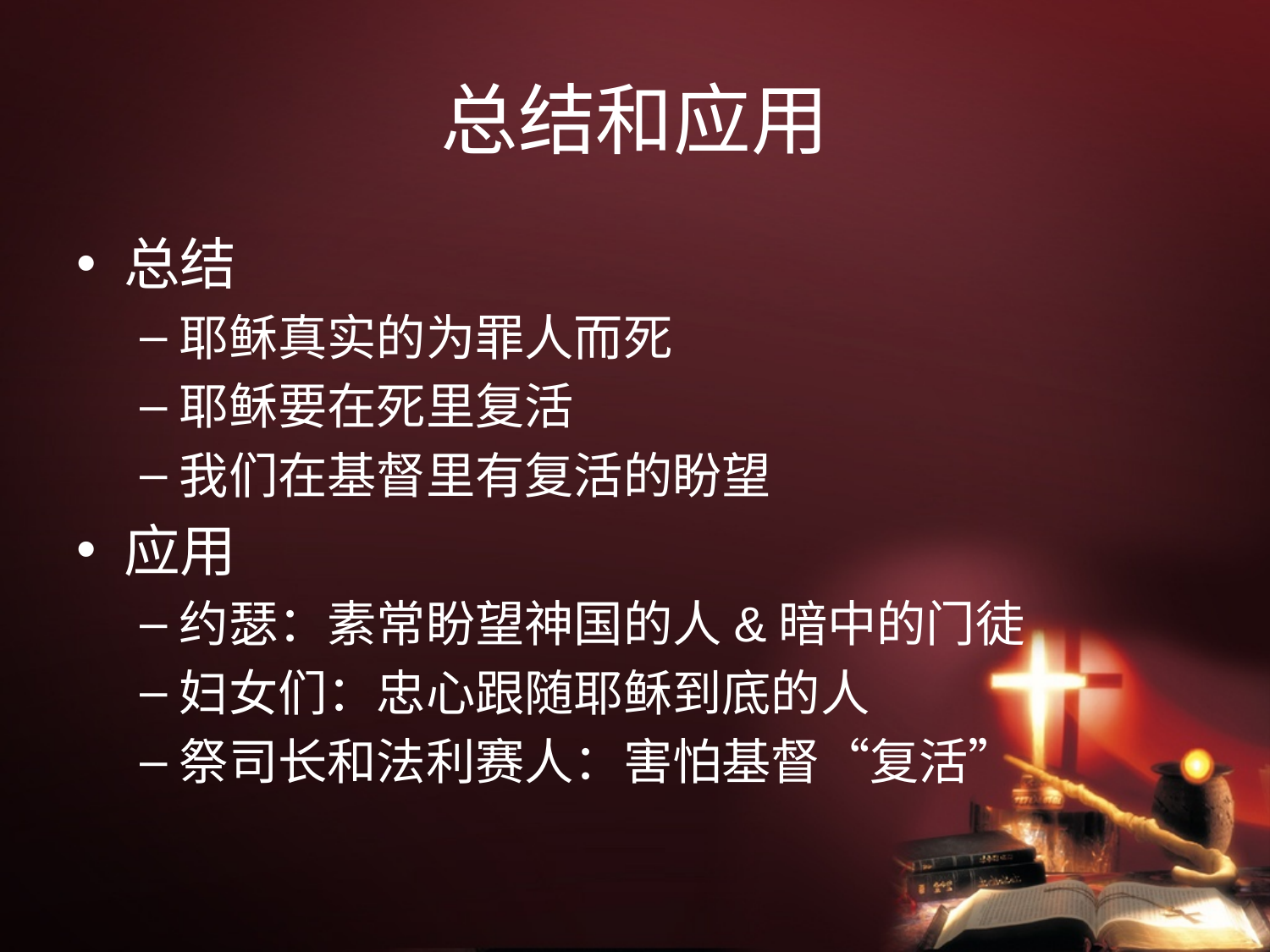

# 总结和应用
总结
耶稣真实的为罪人而死
耶稣要在死里复活
我们在基督里有复活的盼望
应用
约瑟：素常盼望神国的人&暗中的门徒
妇女们：忠心跟随耶稣到底的人
祭司长和法利赛人：害怕基督“复活”